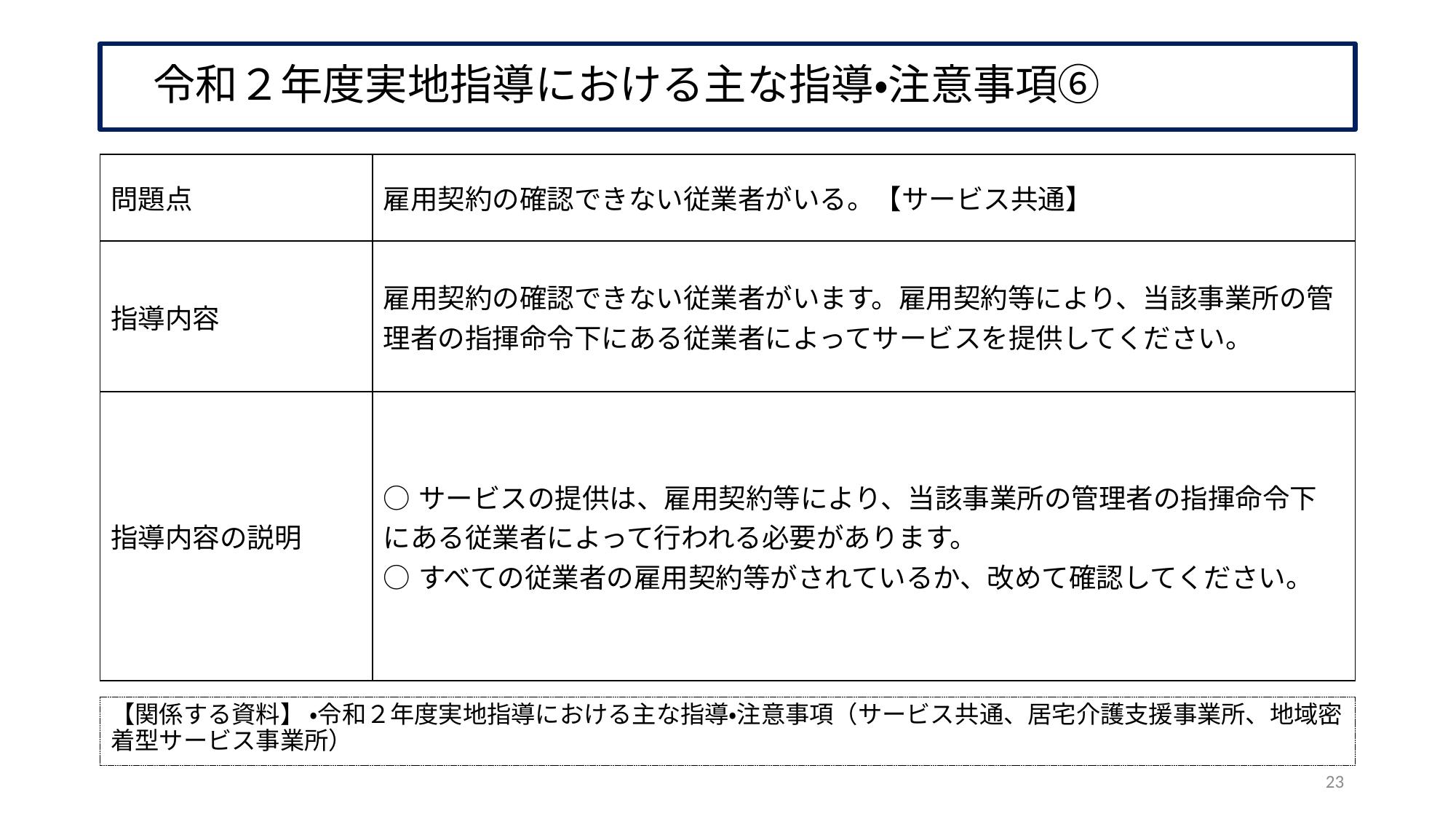

# 令和２年度実地指導における主な指導・注意事項⑥
| 問題点 | 雇用契約の確認できない従業者がいる。【サービス共通】 |
| --- | --- |
| 指導内容 | 雇用契約の確認できない従業者がいます。雇用契約等により、当該事業所の管理者の指揮命令下にある従業者によってサービスを提供してください。 |
| 指導内容の説明 | ○サービスの提供は、雇用契約等により、当該事業所の管理者の指揮命令下にある従業者によって行われる必要があります。 ○すべての従業者の雇用契約等がされているか、改めて確認してください。 |
【関係する資料】 ・令和２年度実地指導における主な指導・注意事項（サービス共通、居宅介護支援事業所、地域密着型サービス事業所）
23